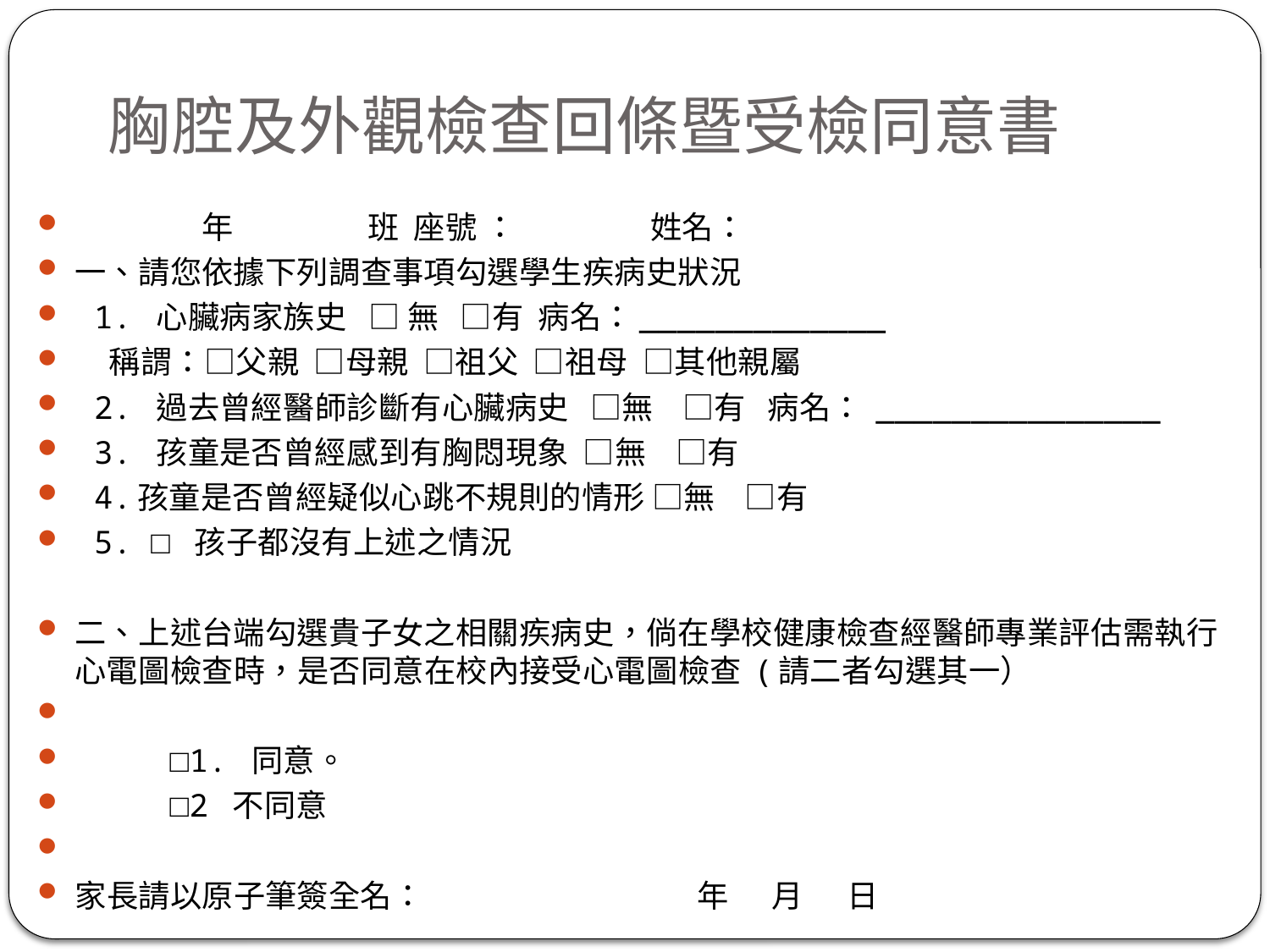

# 胸腔及外觀檢查回條暨受檢同意書
　　　　年 　　　　班  座號 ：　　　　 姓名：
一、請您依據下列調查事項勾選學生疾病史狀況
 1. 心臟病家族史   □ 無   □有  病名：_____________
    稱謂：□父親  □母親  □祖父  □祖母  □其他親屬
 2. 過去曾經醫師診斷有心臟病史   □無    □有   病名： _______________
 3. 孩童是否曾經感到有胸悶現象  □無    □有
 4.孩童是否曾經疑似心跳不規則的情形 □無    □有
 5. □ 孩子都沒有上述之情況

二、上述台端勾選貴子女之相關疾病史，倘在學校健康檢查經醫師專業評估需執行心電圖檢查時，是否同意在校內接受心電圖檢查 (請二者勾選其一）

     □1. 同意。
     □2 不同意

家長請以原子筆簽全名：　　　　　                年      月      日